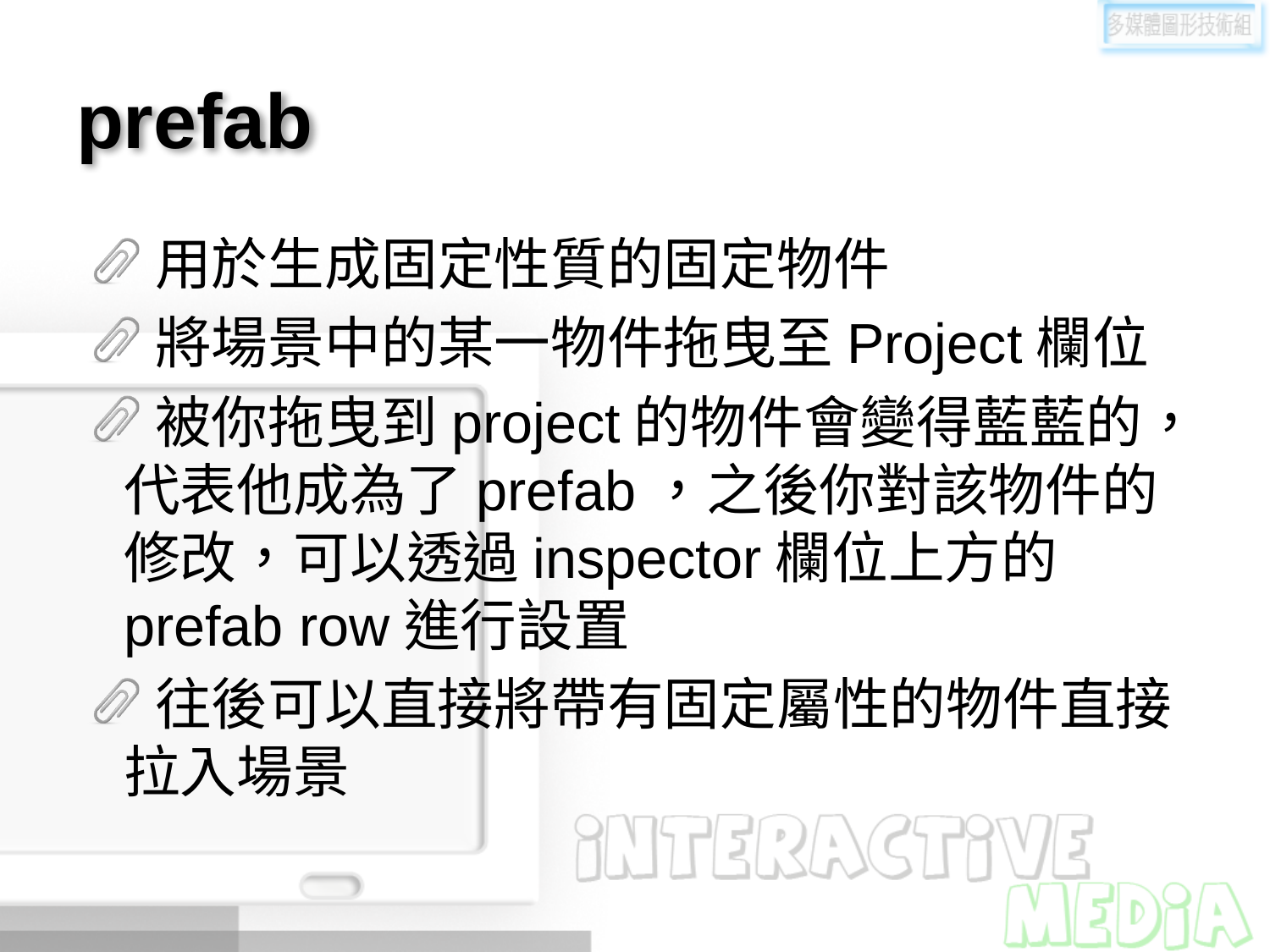

# prefab
用於生成固定性質的固定物件
將場景中的某一物件拖曳至Project欄位
被你拖曳到project的物件會變得藍藍的，代表他成為了prefab，之後你對該物件的修改，可以透過inspector欄位上方的prefab row進行設置
往後可以直接將帶有固定屬性的物件直接拉入場景